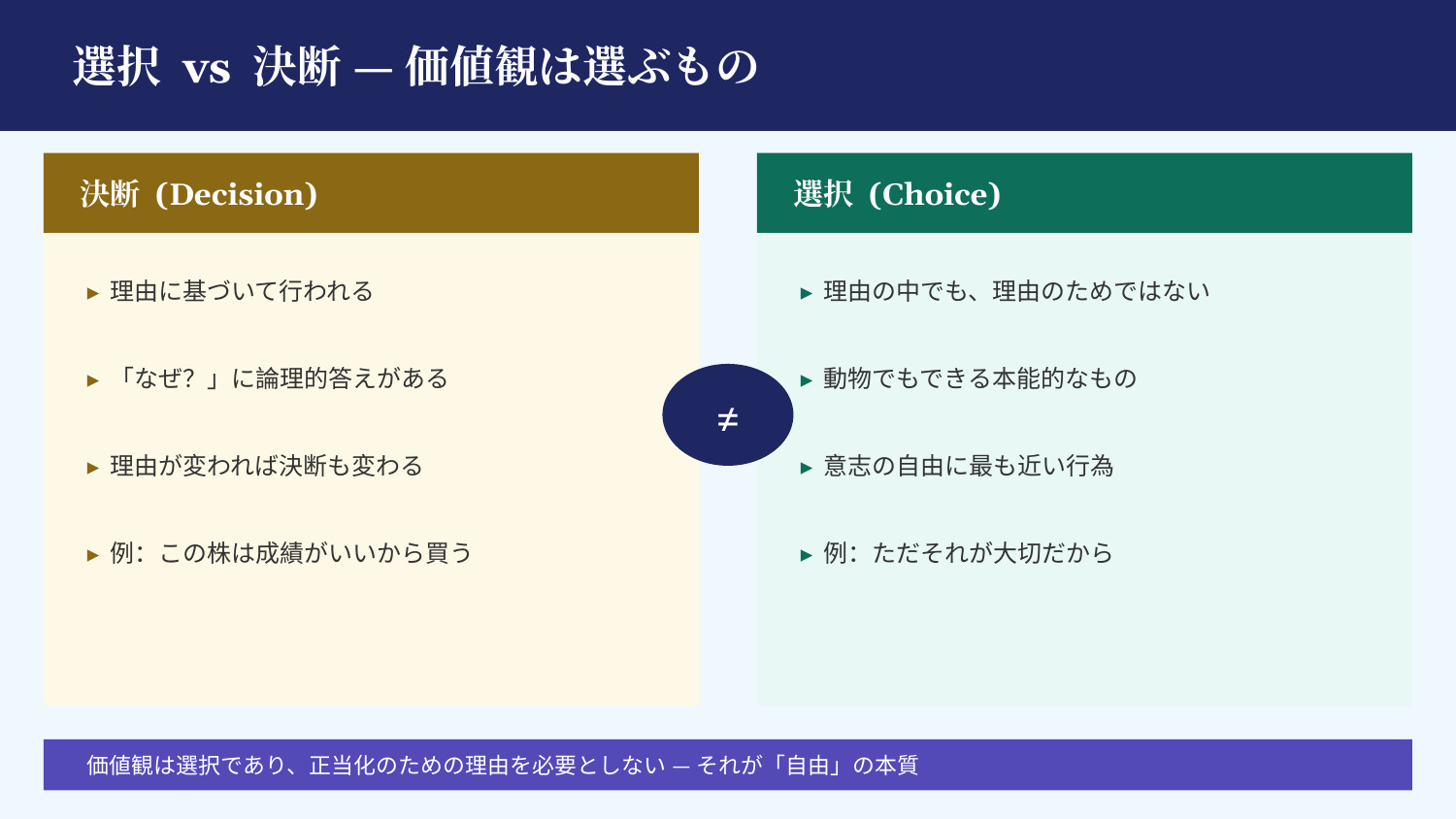

選択 vs 決断 — 価値観は選ぶもの

決断 (Decision)

選択 (Choice)
▸ 理由に基づいて行われる
▸ 理由の中でも、理由のためではない
▸ 「なぜ？」に論理的答えがある
▸ 動物でもできる本能的なもの

≠
▸ 理由が変われば決断も変わる
▸ 意志の自由に最も近い行為
▸ 例：この株は成績がいいから買う
▸ 例：ただそれが大切だから

価値観は選択であり、正当化のための理由を必要としない — それが「自由」の本質